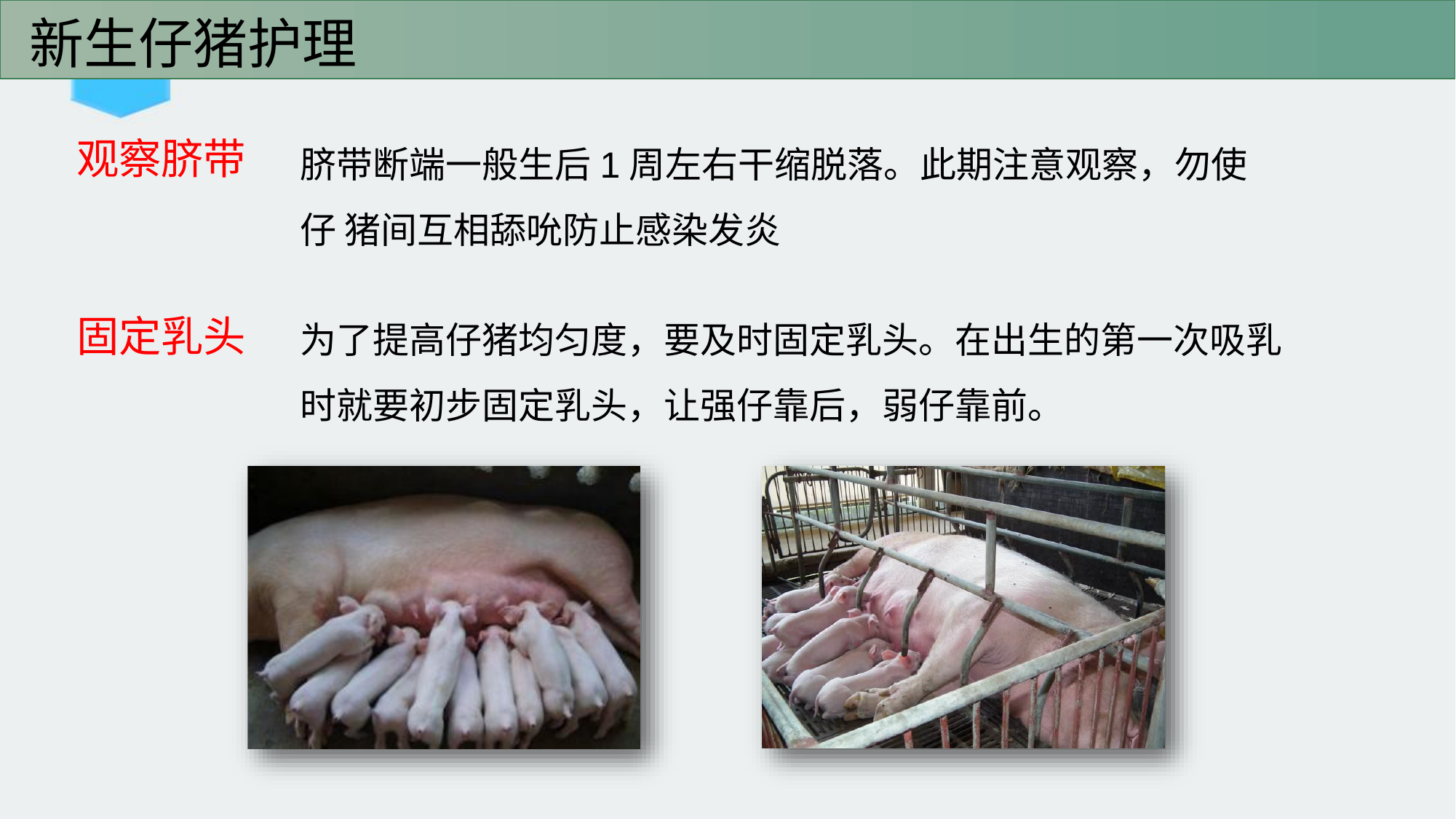

# 新生仔猪护理
脐带断端一般生后1周左右干缩脱落。此期注意观察，勿使仔 猪间互相舔吮防止感染发炎
观察脐带
为了提高仔猪均匀度，要及时固定乳头。在出生的第一次吸乳 时就要初步固定乳头，让强仔靠后，弱仔靠前。
固定乳头